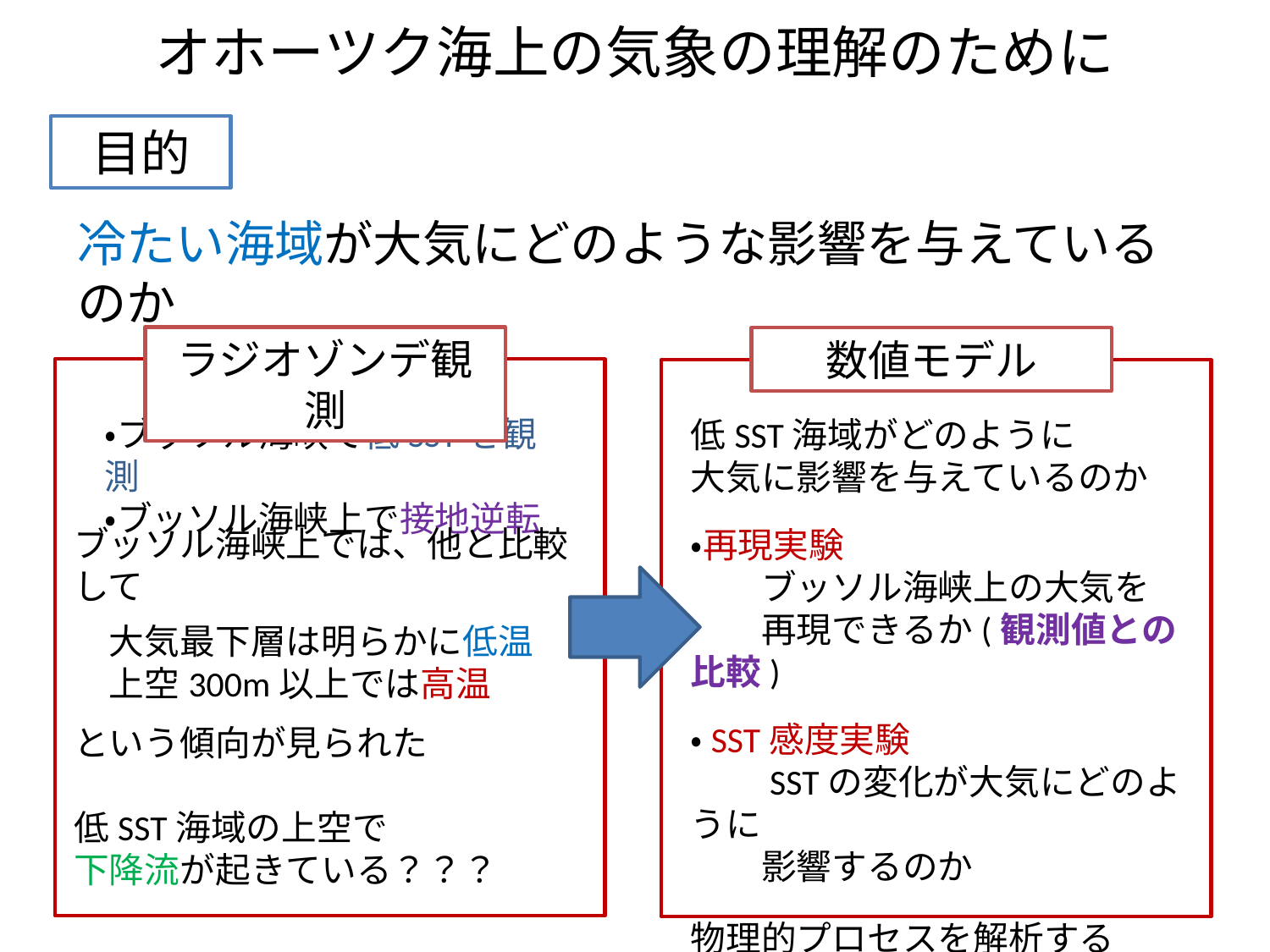

オホーツク海上の気象の理解のために
ラジオゾンデのデータから
ブッソル海峡上の特徴的な構造を把握

それを基に
数値モデルで
いろいろやってみる
目的
冷たい海域が大気にどのような影響を与えているのか
ラジオゾンデ観測

ブッソル海峡上では、他と比較して

　大気最下層は明らかに低温
　上空300m以上では高温

という傾向が見られた

低SST海域の上空で
下降流が起きている？？？
数値モデル

・ブッソル海峡で低SSTを観測
・ブッソル海峡上で接地逆転
低SST海域がどのように
大気に影響を与えているのか

・再現実験
　　ブッソル海峡上の大気を
　　再現できるか(観測値との比較)

・SST感度実験
　　SSTの変化が大気にどのように
　　影響するのか

物理的プロセスを解析する